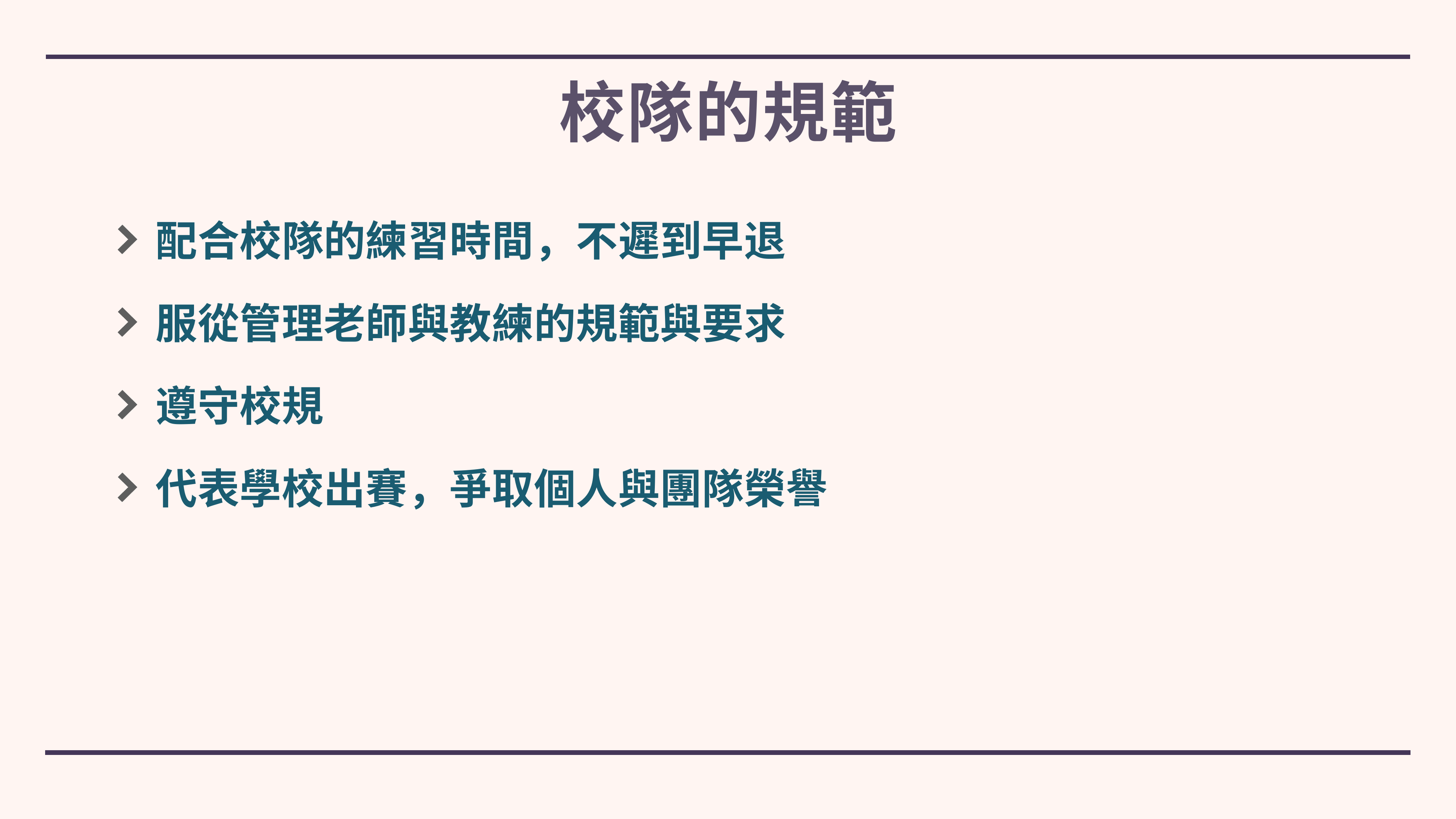

# 校隊的規範
配合校隊的練習時間，不遲到早退
服從管理老師與教練的規範與要求
遵守校規
代表學校出賽，爭取個人與團隊榮譽
3